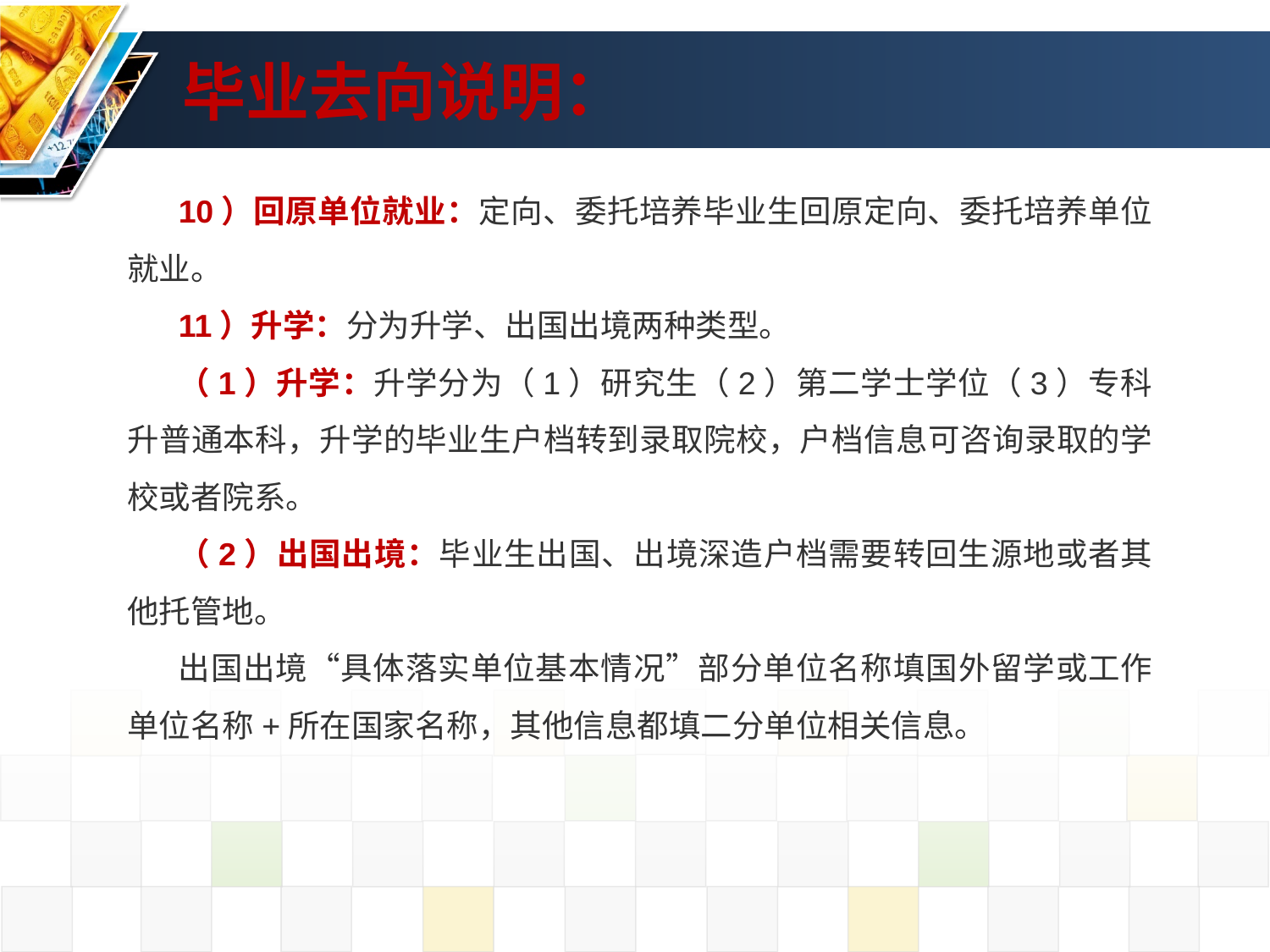

# 毕业去向说明：
10）回原单位就业：定向、委托培养毕业生回原定向、委托培养单位就业。
11）升学：分为升学、出国出境两种类型。
（1）升学：升学分为（1）研究生（2）第二学士学位（3）专科升普通本科，升学的毕业生户档转到录取院校，户档信息可咨询录取的学校或者院系。
（2）出国出境：毕业生出国、出境深造户档需要转回生源地或者其他托管地。
出国出境“具体落实单位基本情况”部分单位名称填国外留学或工作单位名称+所在国家名称，其他信息都填二分单位相关信息。